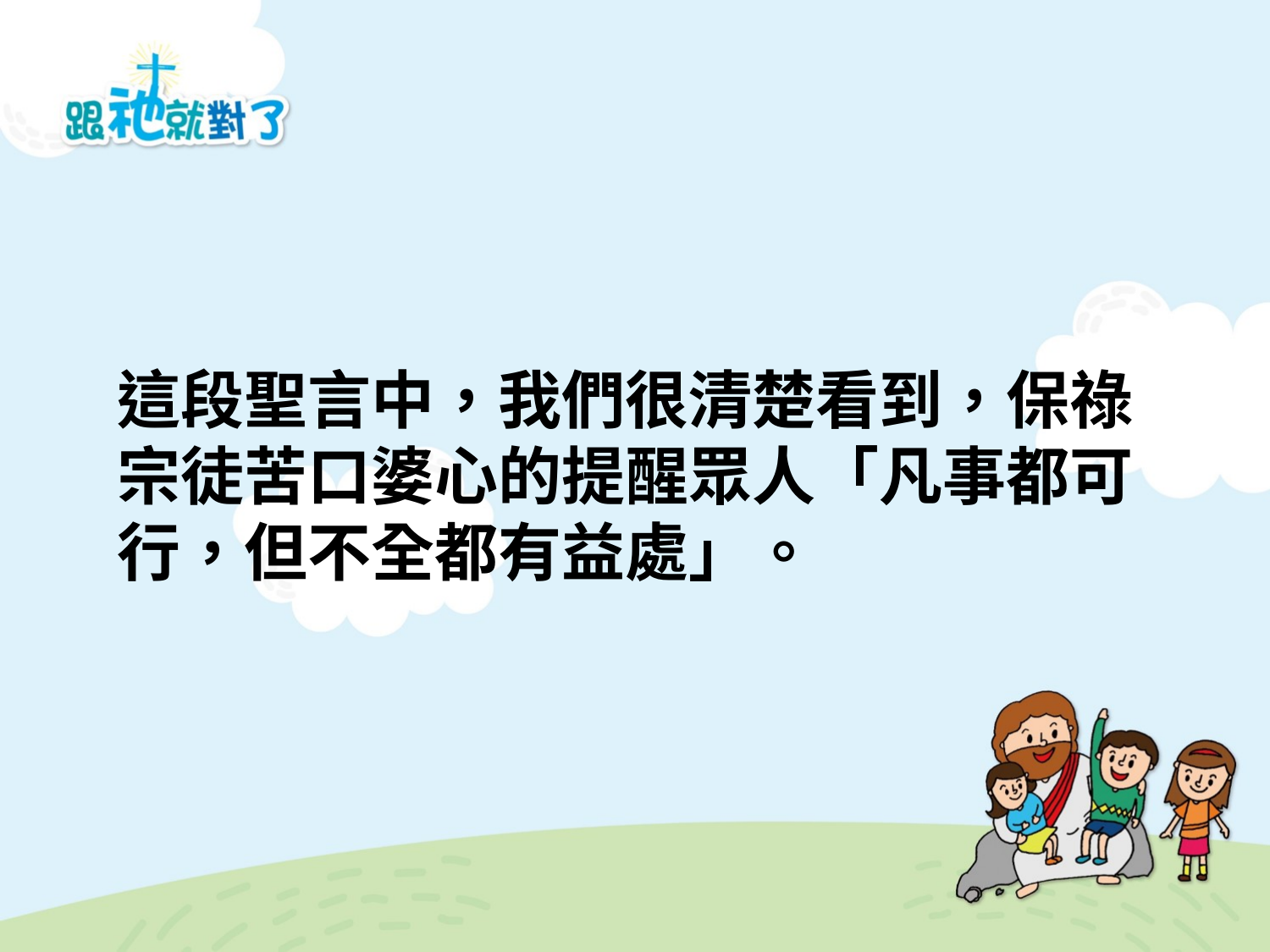

這段聖言中，我們很清楚看到，保祿宗徒苦口婆心的提醒眾人「凡事都可行，但不全都有益處」。